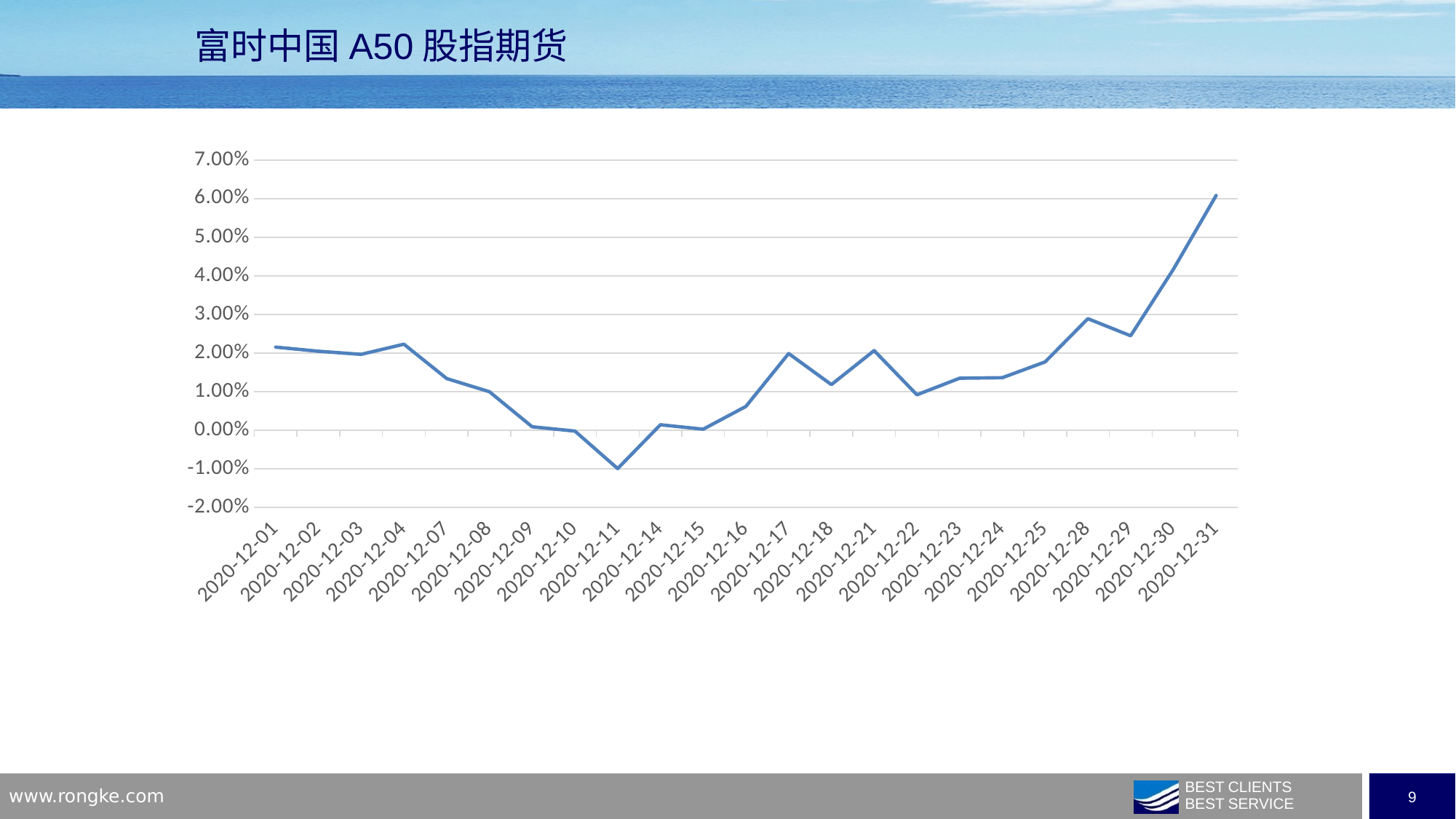

# 富时中国A50股指期货

### Chart

| Category |  |
|---|---|
| 44166 | 0.021554613868836725 |
| 44167 | 0.020489374870065413 |
| 44168 | 0.019685952205637847 |
| 44169 | 0.022314899745912387 |
| 44172 | 0.013406554035716 |
| 44173 | 0.00998496802785187 |
| 44174 | 0.0009064716564346487 |
| 44175 | -0.00020789535015397487 |
| 44176 | -0.009926254067289864 |
| 44179 | 0.0014283069589822173 |
| 44180 | 0.00027559614141425826 |
| 44181 | 0.006173952689728424 |
| 44182 | 0.019902834386489987 |
| 44183 | 0.011830863053281737 |
| 44186 | 0.02065952553128625 |
| 44187 | 0.009195924292541902 |
| 44188 | 0.013506607417490324 |
| 44189 | 0.013639013389778798 |
| 44190 | 0.017731016967735602 |
| 44193 | 0.02892321591939173 |
| 44194 | 0.024500496971737507 |
| 44195 | 0.04173064790855463 |
| 44196 | 0.060848632414060466 |